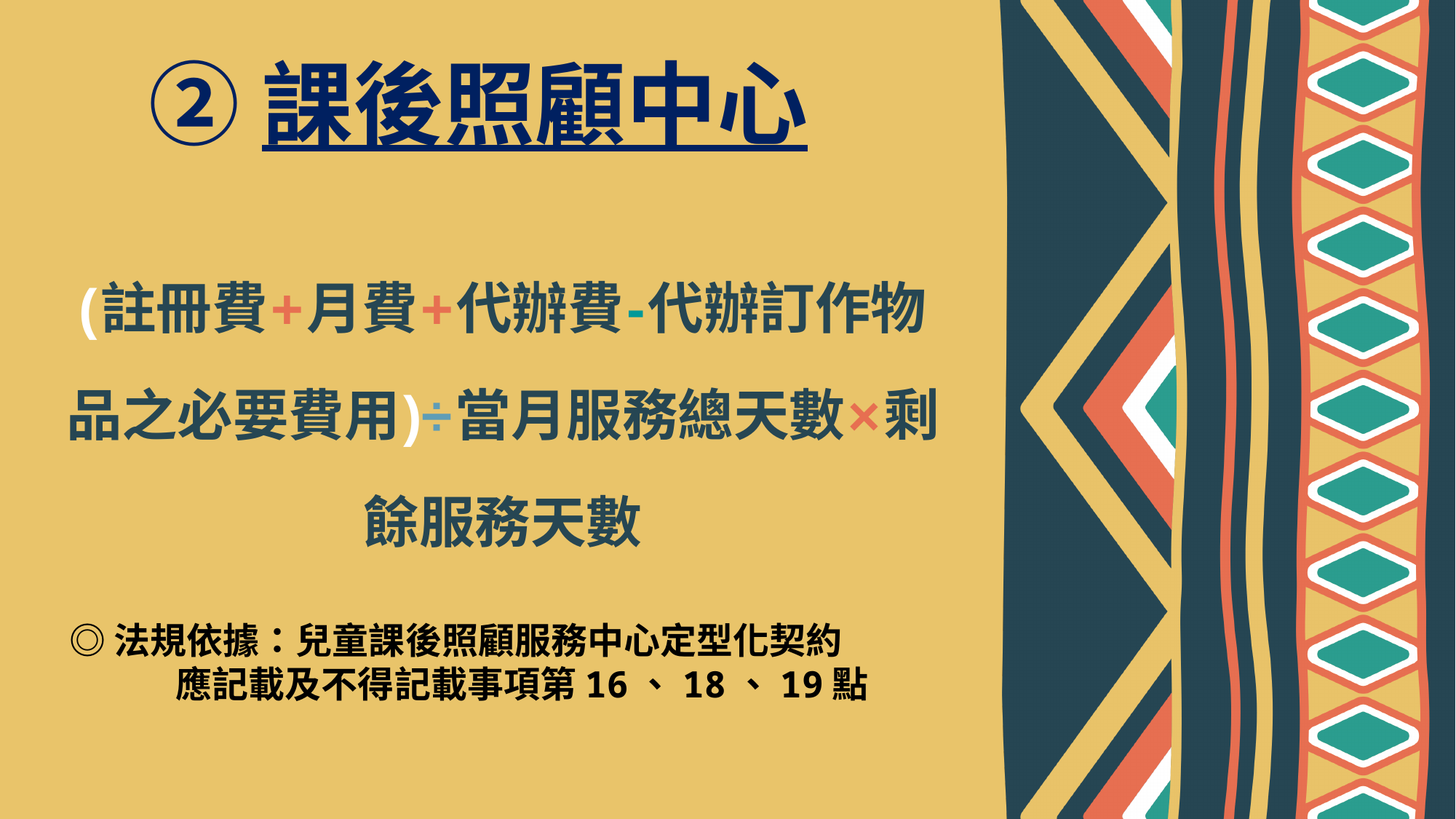

# ②課後照顧中心
(註冊費+月費+代辦費-代辦訂作物品之必要費用)÷當月服務總天數×剩餘服務天數

◎法規依據：兒童課後照顧服務中心定型化契約
            應記載及不得記載事項第16、18、19點